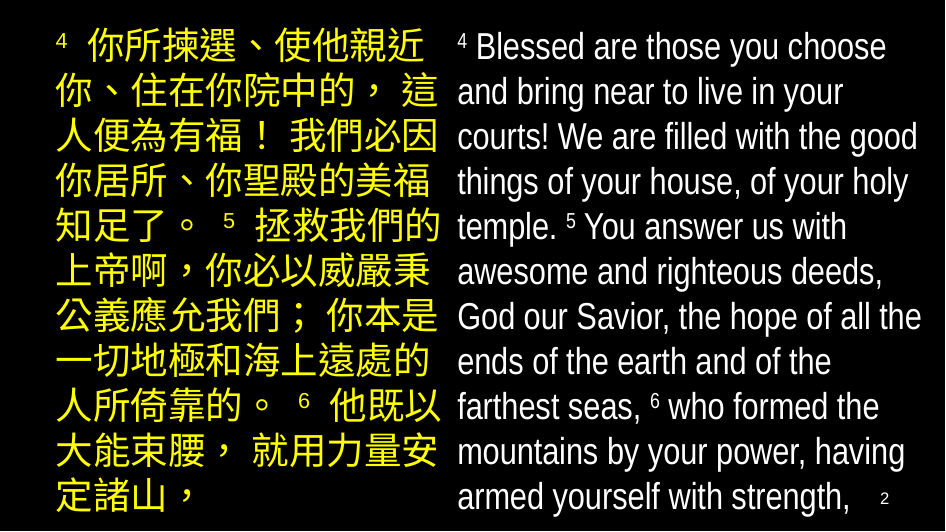

4 你所揀選、使他親近你、住在你院中的， 這人便為有福！ 我們必因你居所、你聖殿的美福知足了。 5 拯救我們的上帝啊，你必以威嚴秉公義應允我們； 你本是一切地極和海上遠處的人所倚靠的。 6 他既以大能束腰， 就用力量安定諸山，
4 Blessed are those you choose and bring near to live in your courts! We are filled with the good things of your house, of your holy temple. 5 You answer us with awesome and righteous deeds, God our Savior, the hope of all the ends of the earth and of the farthest seas, 6 who formed the mountains by your power, having armed yourself with strength,
2